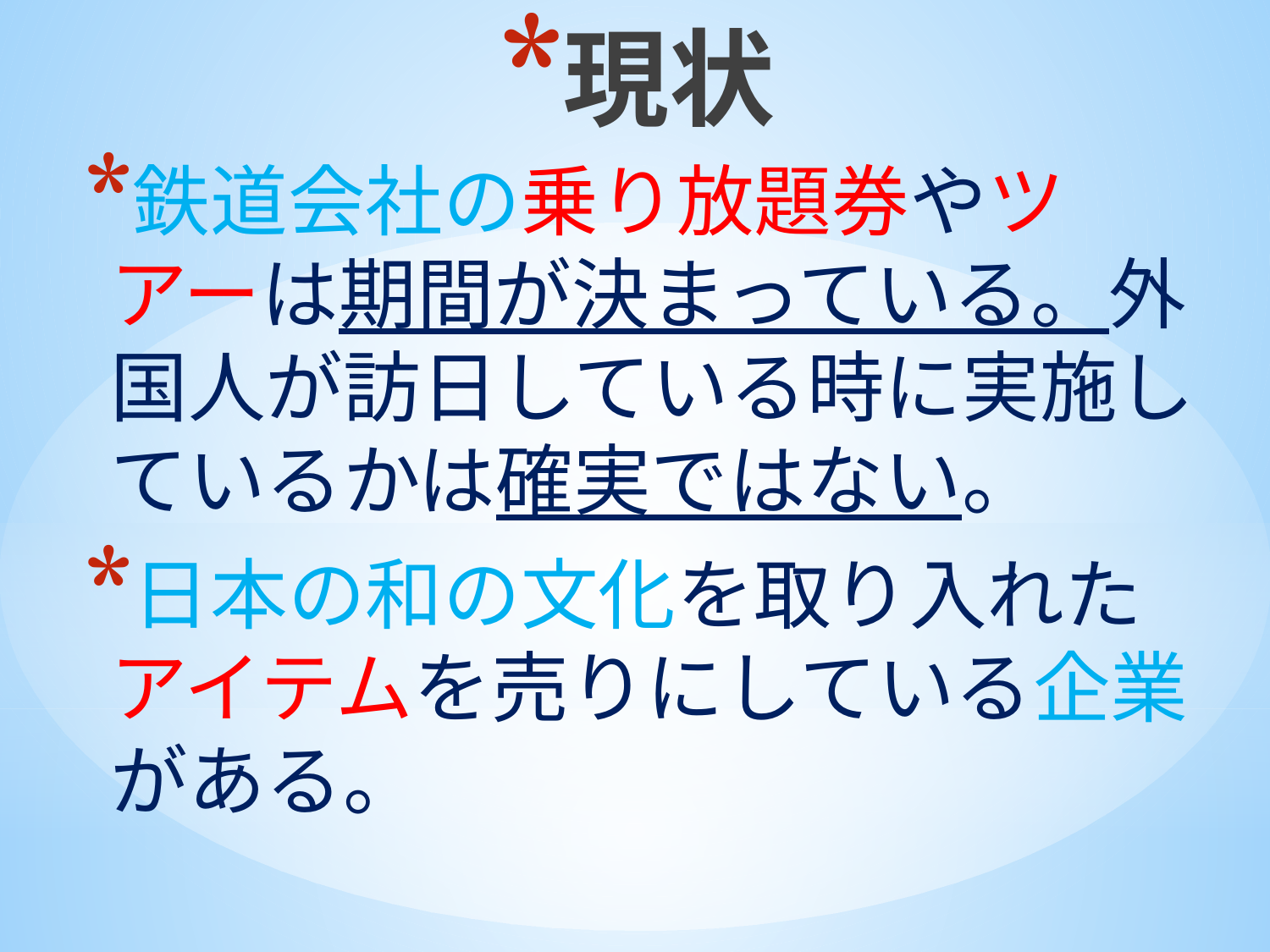

# 現状
鉄道会社の乗り放題券やツアーは期間が決まっている。外国人が訪日している時に実施しているかは確実ではない。
日本の和の文化を取り入れたアイテムを売りにしている企業がある。